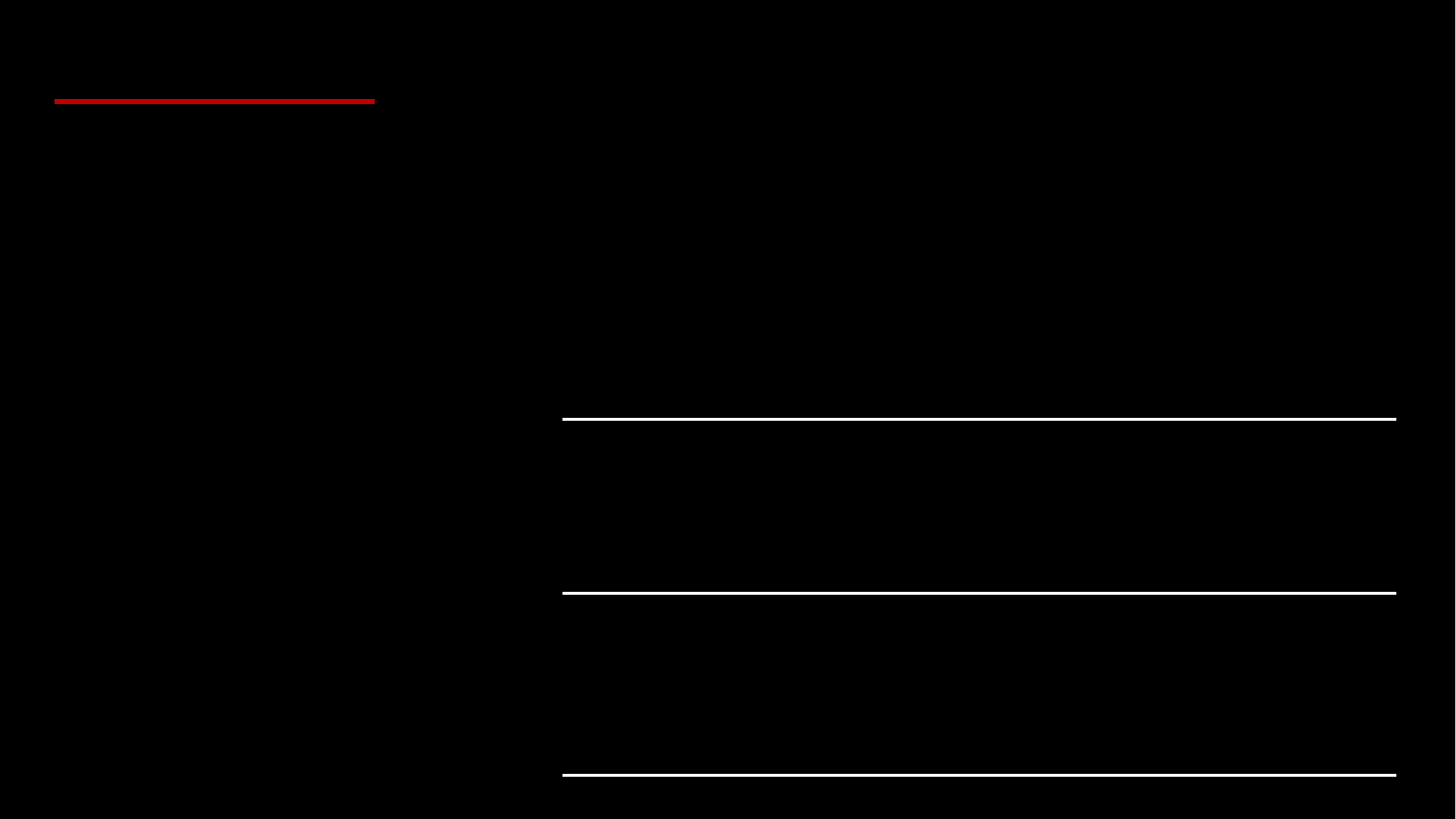

기관주요사업
01
사례 관리

02
서비스 제공

03
지역 조직화